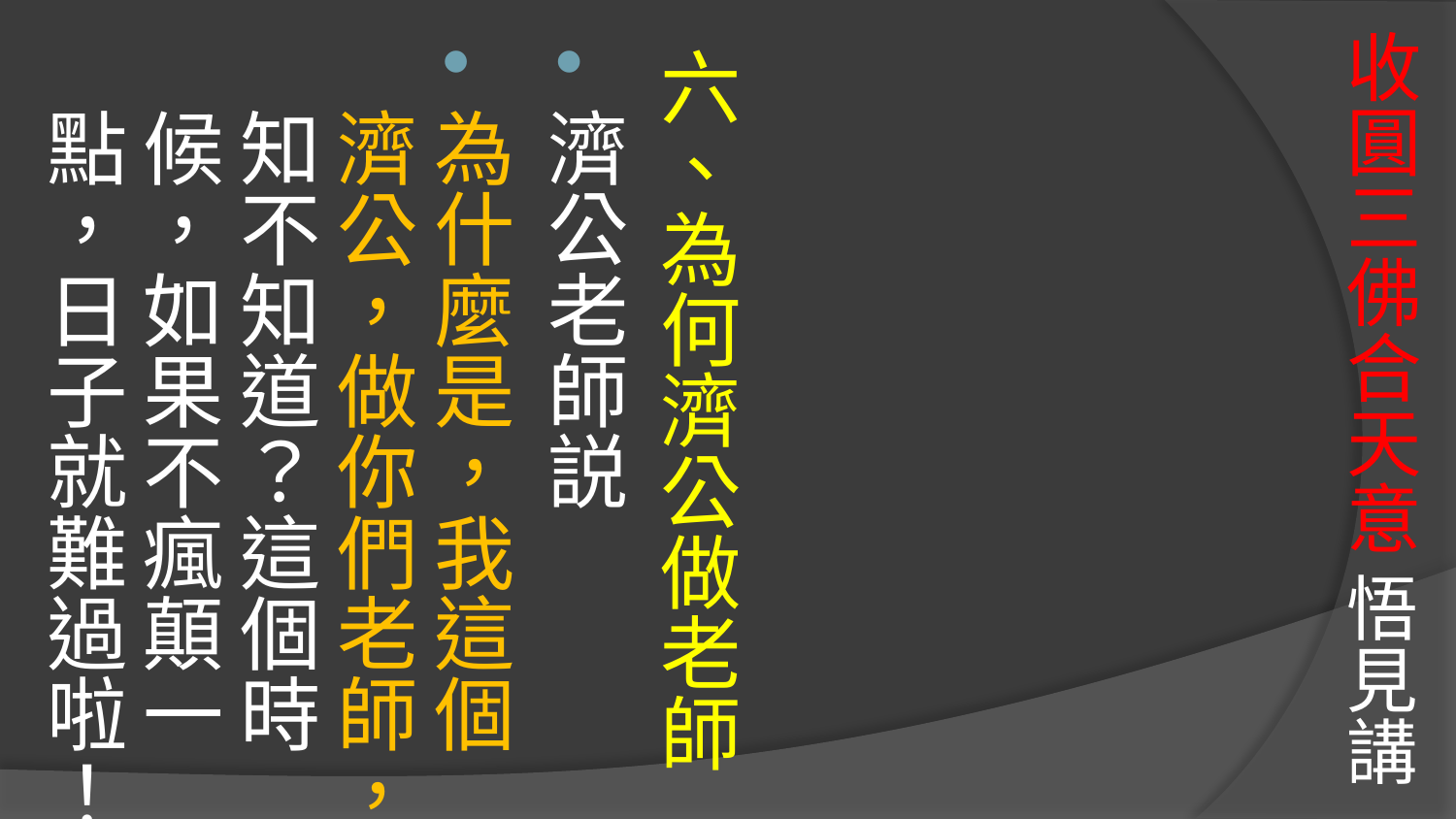

# 收圓三佛合天意 悟見講
六、為何濟公做老師
濟公老師説
為什麼是，我這個濟公，做你們老師，知不知道？這個時候，如果不瘋顛一點，日子就難過啦！